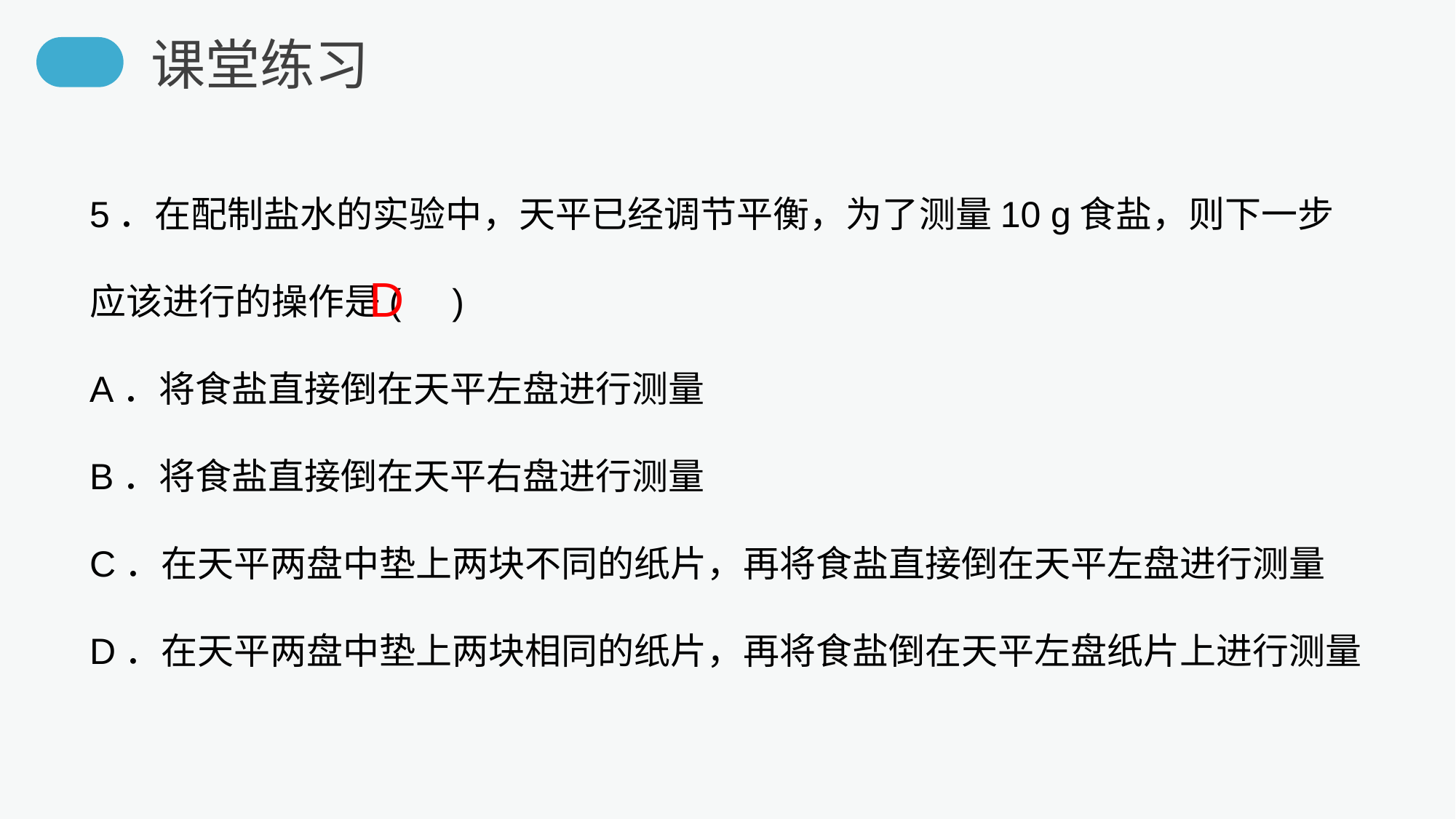

课堂练习
5．在配制盐水的实验中，天平已经调节平衡，为了测量10 g食盐，则下一步应该进行的操作是(     )
A．将食盐直接倒在天平左盘进行测量
B．将食盐直接倒在天平右盘进行测量
C．在天平两盘中垫上两块不同的纸片，再将食盐直接倒在天平左盘进行测量
D．在天平两盘中垫上两块相同的纸片，再将食盐倒在天平左盘纸片上进行测量
D